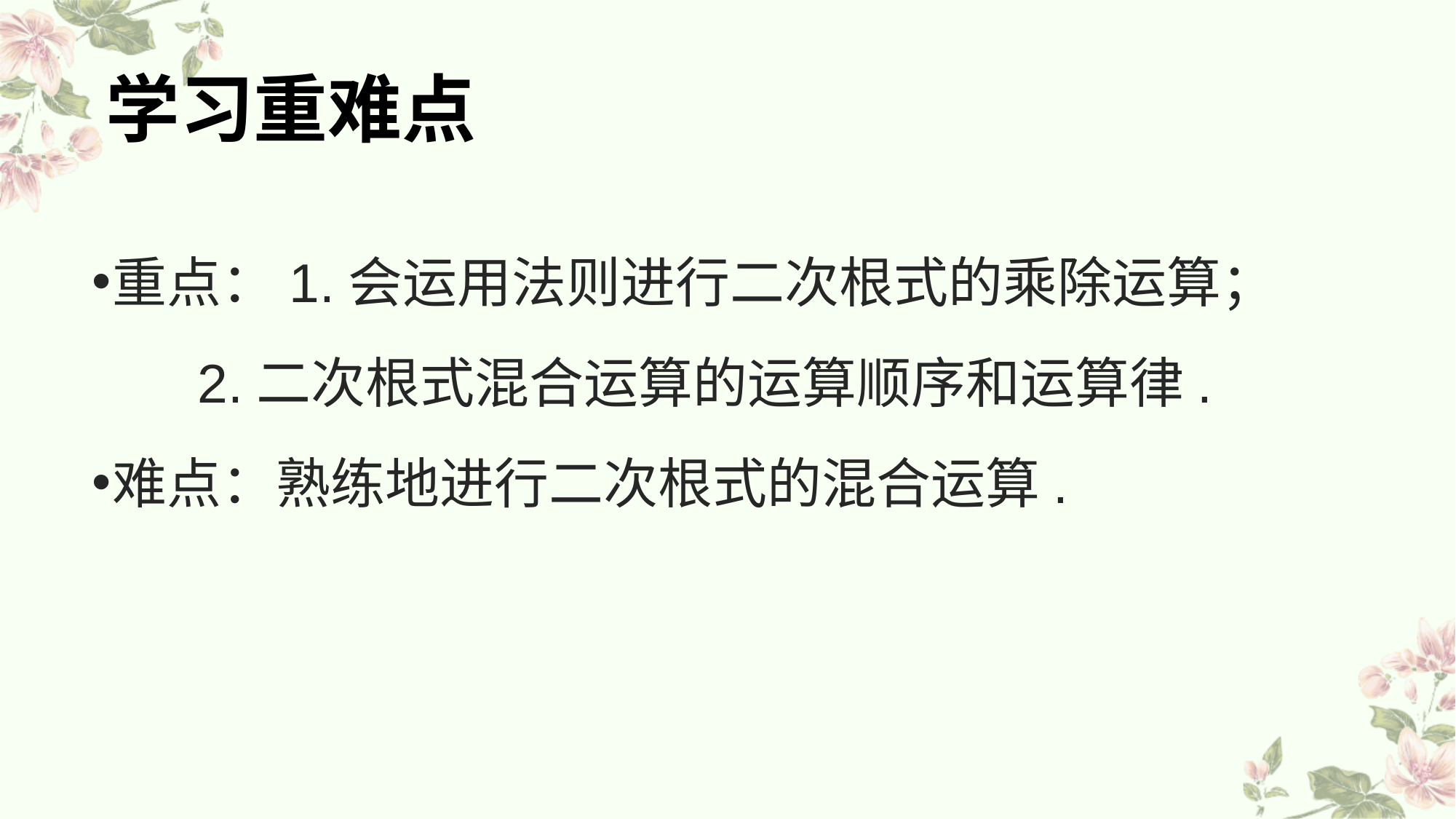

# 学习重难点

重点：1.会运用法则进行二次根式的乘除运算；
       2.二次根式混合运算的运算顺序和运算律.
难点：熟练地进行二次根式的混合运算.